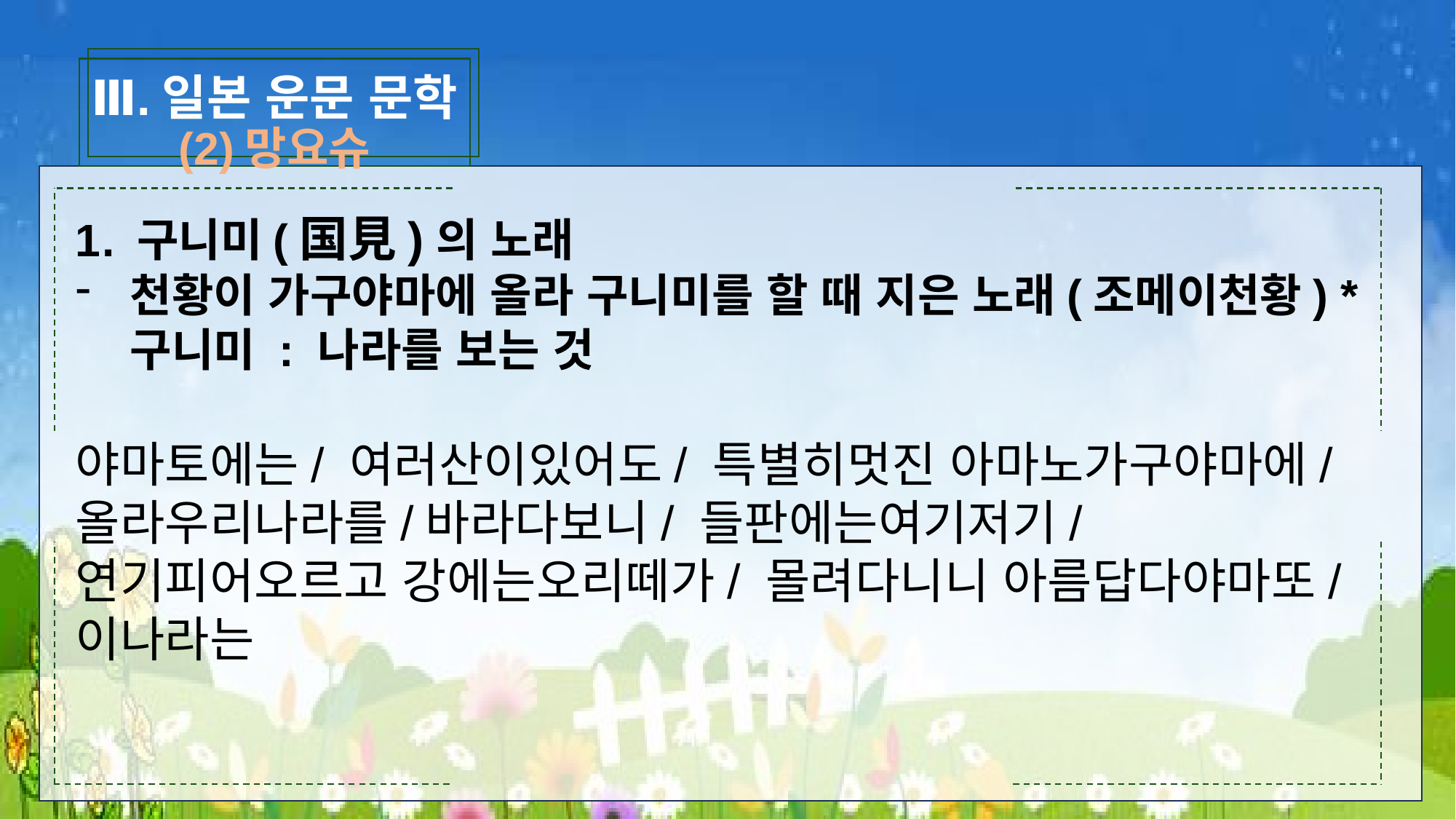

Ⅲ.일본 운문 문학
(2)망요슈

구니미(国見)의 노래
천황이 가구야마에 올라 구니미를 할 때 지은 노래(조메이천황) *구니미 : 나라를 보는 것

야마토에는/ 여러산이있어도/ 특별히멋진 아마노가구야마에/ 올라우리나라를/바라다보니/ 들판에는여기저기/ 연기피어오르고 강에는오리떼가/ 몰려다니니 아름답다야마또/ 이나라는